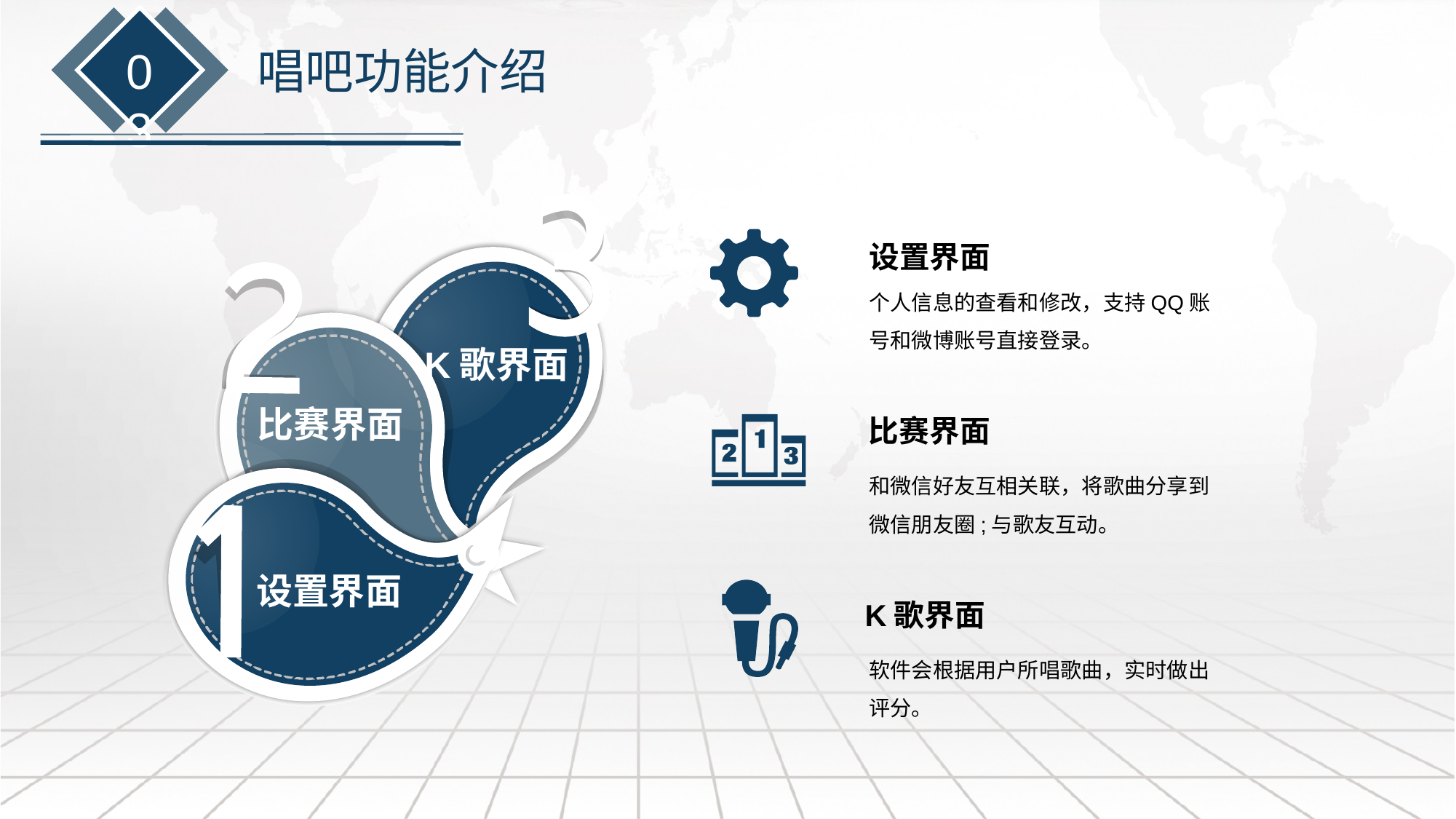

03
唱吧功能介绍

设置界面
个人信息的查看和修改，支持QQ账号和微博账号直接登录。
K歌界面
比赛界面
比赛界面
和微信好友互相关联，将歌曲分享到微信朋友圈;与歌友互动。

设置界面

K歌界面
软件会根据用户所唱歌曲，实时做出评分。